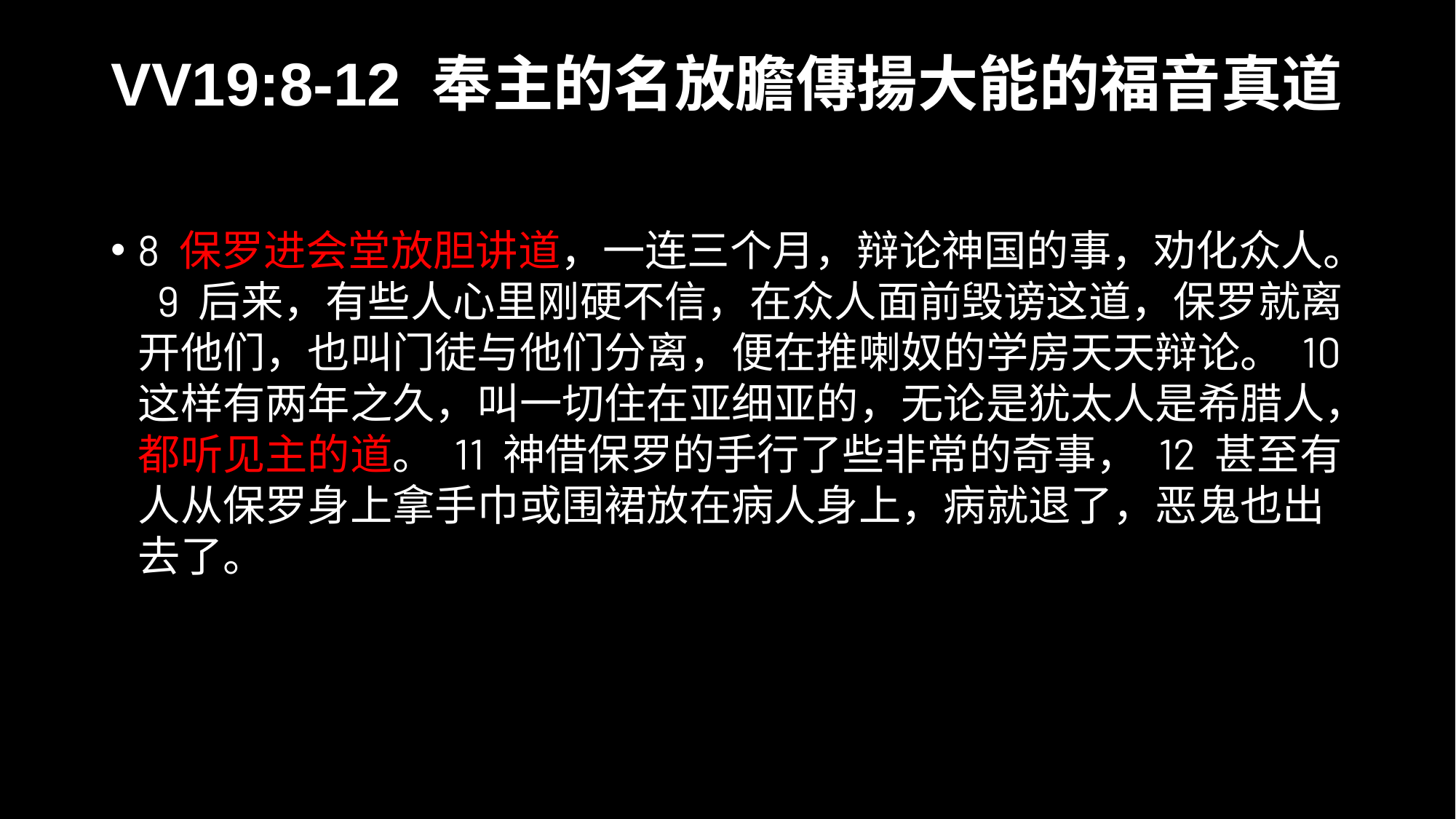

# VV19:8-12 奉主的名放膽傳揚大能的福音真道
8 保罗进会堂放胆讲道，一连三个月，辩论神国的事，劝化众人。 9 后来，有些人心里刚硬不信，在众人面前毁谤这道，保罗就离开他们，也叫门徒与他们分离，便在推喇奴的学房天天辩论。 10 这样有两年之久，叫一切住在亚细亚的，无论是犹太人是希腊人，都听见主的道。 11 神借保罗的手行了些非常的奇事， 12 甚至有人从保罗身上拿手巾或围裙放在病人身上，病就退了，恶鬼也出去了。